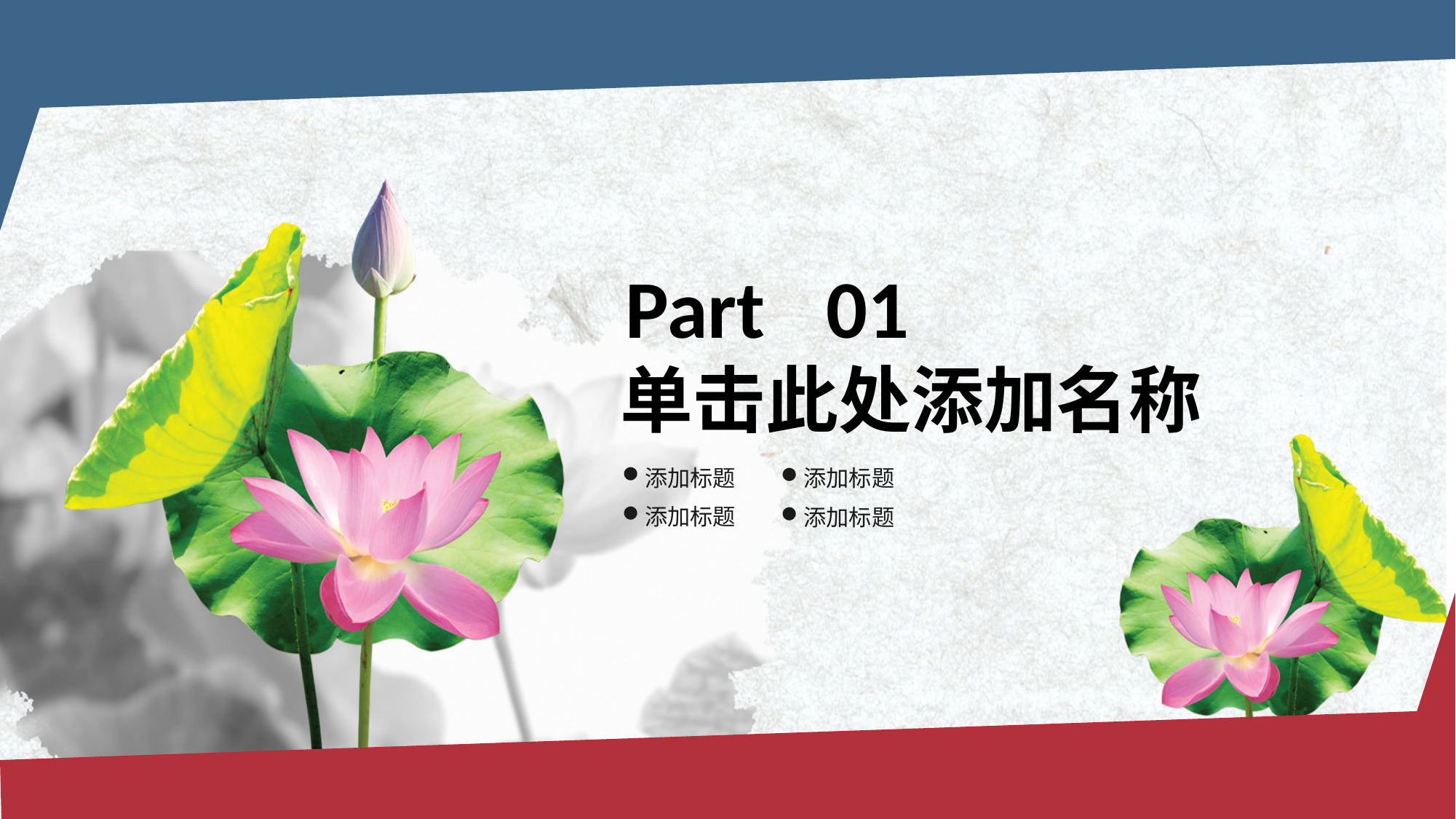

Part
01
单击此处添加名称
添加标题
添加标题
添加标题
添加标题